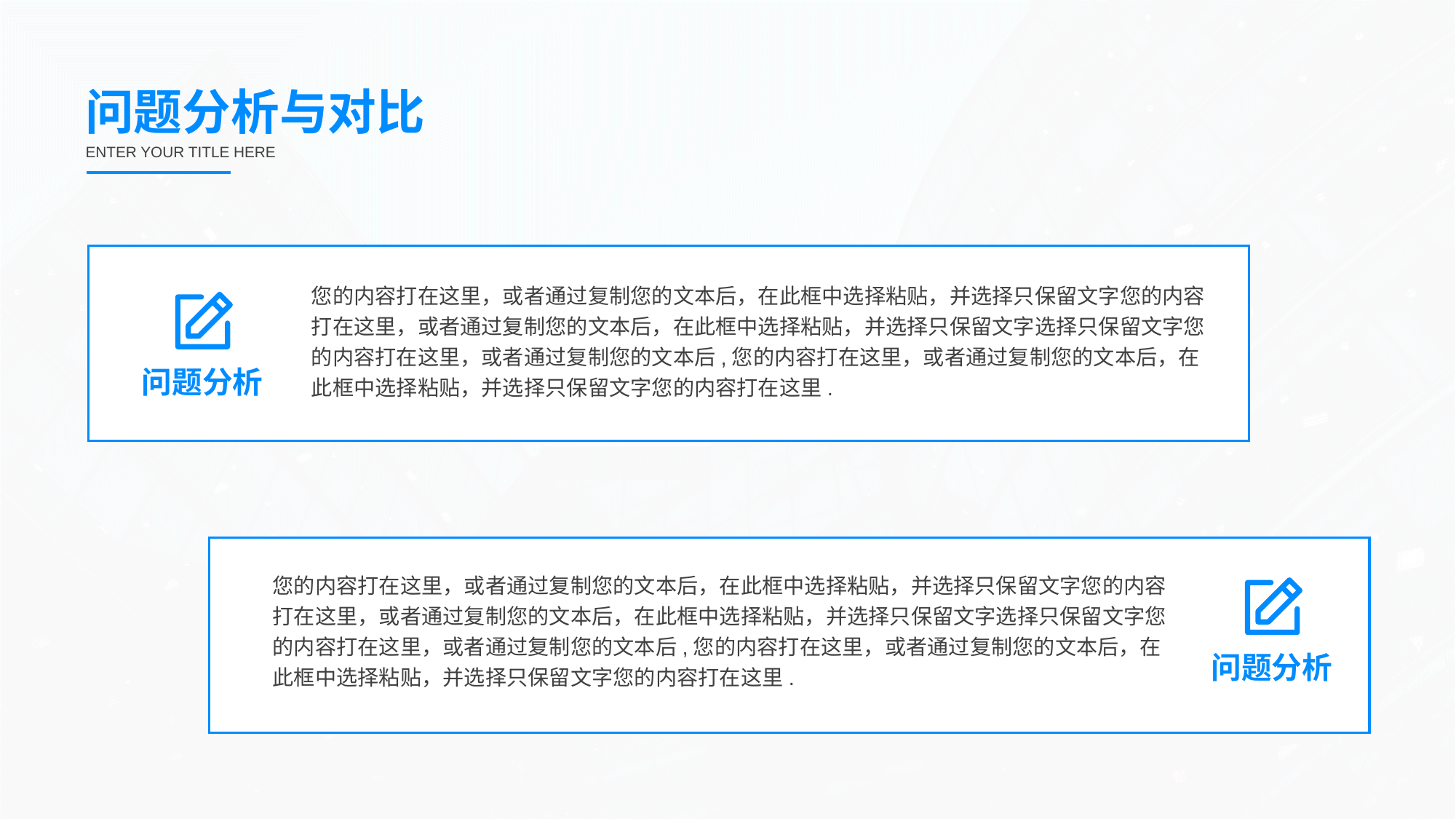

问题分析与对比
ENTER YOUR TITLE HERE

您的内容打在这里，或者通过复制您的文本后，在此框中选择粘贴，并选择只保留文字您的内容打在这里，或者通过复制您的文本后，在此框中选择粘贴，并选择只保留文字选择只保留文字您的内容打在这里，或者通过复制您的文本后,您的内容打在这里，或者通过复制您的文本后，在此框中选择粘贴，并选择只保留文字您的内容打在这里.

问题分析

您的内容打在这里，或者通过复制您的文本后，在此框中选择粘贴，并选择只保留文字您的内容打在这里，或者通过复制您的文本后，在此框中选择粘贴，并选择只保留文字选择只保留文字您的内容打在这里，或者通过复制您的文本后,您的内容打在这里，或者通过复制您的文本后，在此框中选择粘贴，并选择只保留文字您的内容打在这里.

问题分析